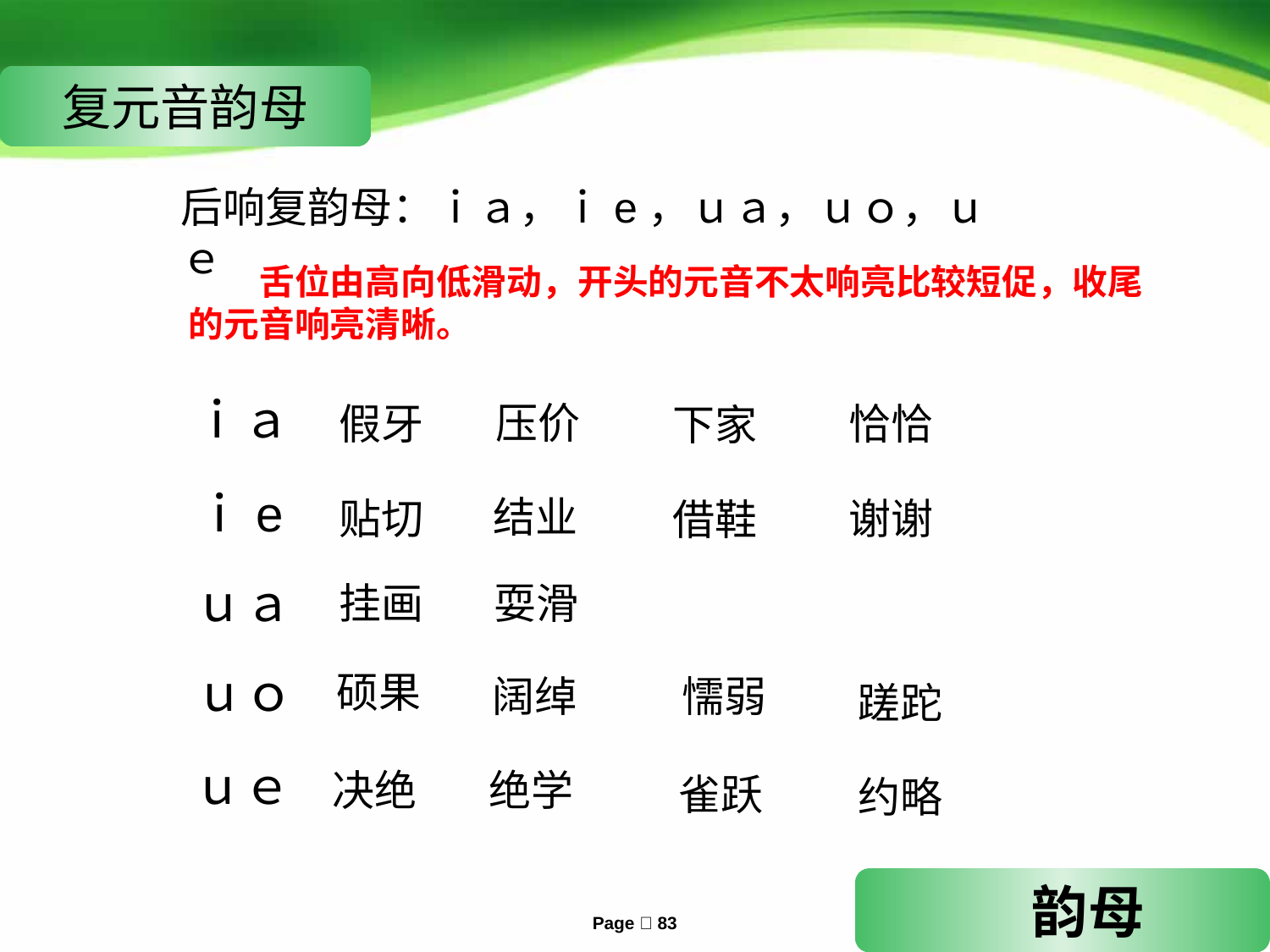

复元音韵母
后响复韵母：ｉａ，ｉe，ｕａ，ｕｏ，ｕｅ
　　舌位由高向低滑动，开头的元音不太响亮比较短促，收尾的元音响亮清晰。
ｉａ
压价
假牙
恰恰
下家
ｉe
结业
谢谢
贴切
借鞋
ｕａ
挂画
耍滑
ｕｏ
硕果
阔绰
懦弱
蹉跎
ｕｅ
决绝
绝学
雀跃
约略
   韵母